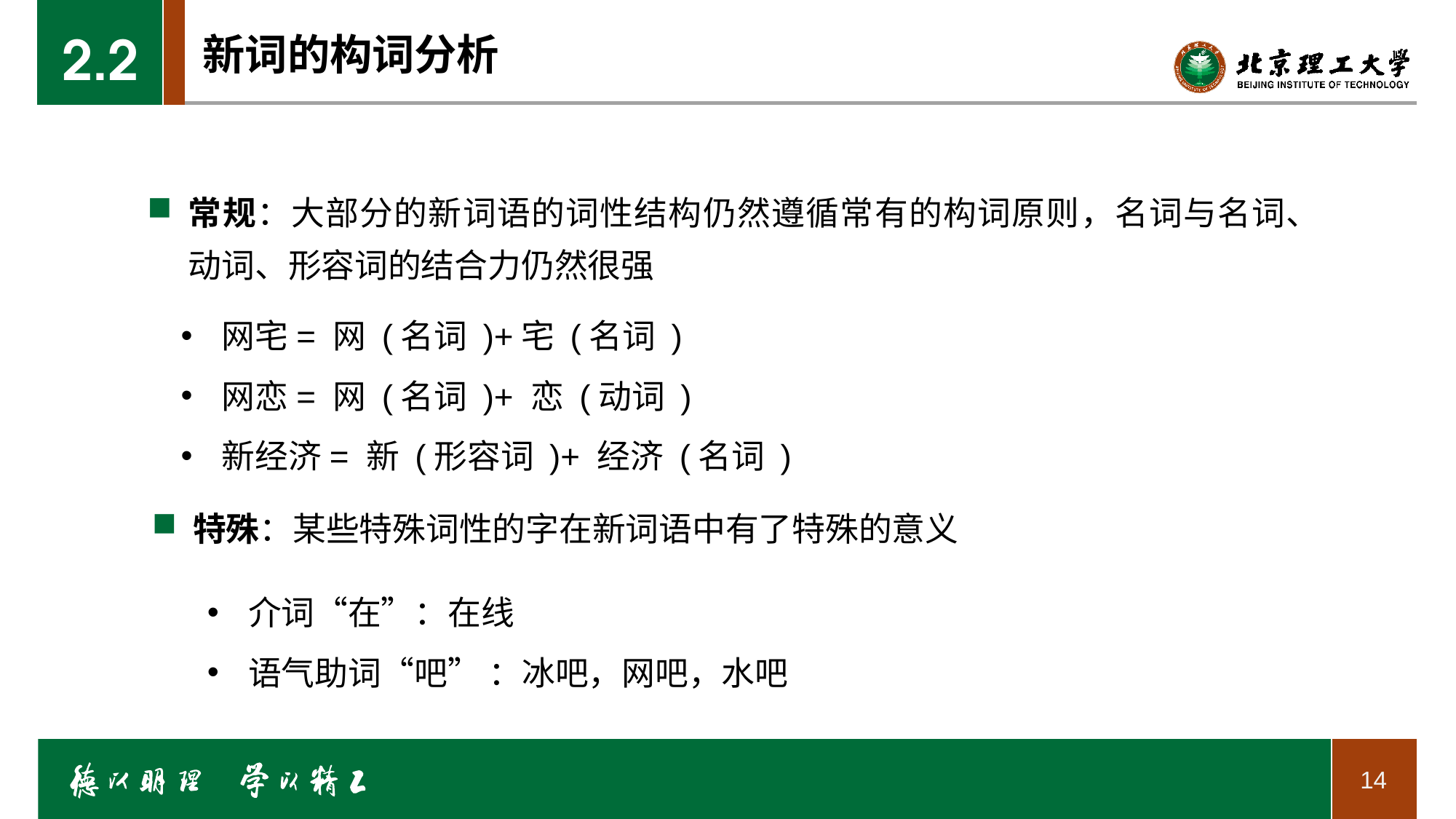

2.2
# 新词的构词分析
常规：大部分的新词语的词性结构仍然遵循常有的构词原则，名词与名词、动词、形容词的结合力仍然很强
网宅= 网 (名词 )+宅 (名词 )
网恋= 网 (名词 )+ 恋 (动词 )
新经济= 新 (形容词 )+ 经济 (名词 )
特殊：某些特殊词性的字在新词语中有了特殊的意义
介词“在”：在线
语气助词“吧” ：冰吧，网吧，水吧